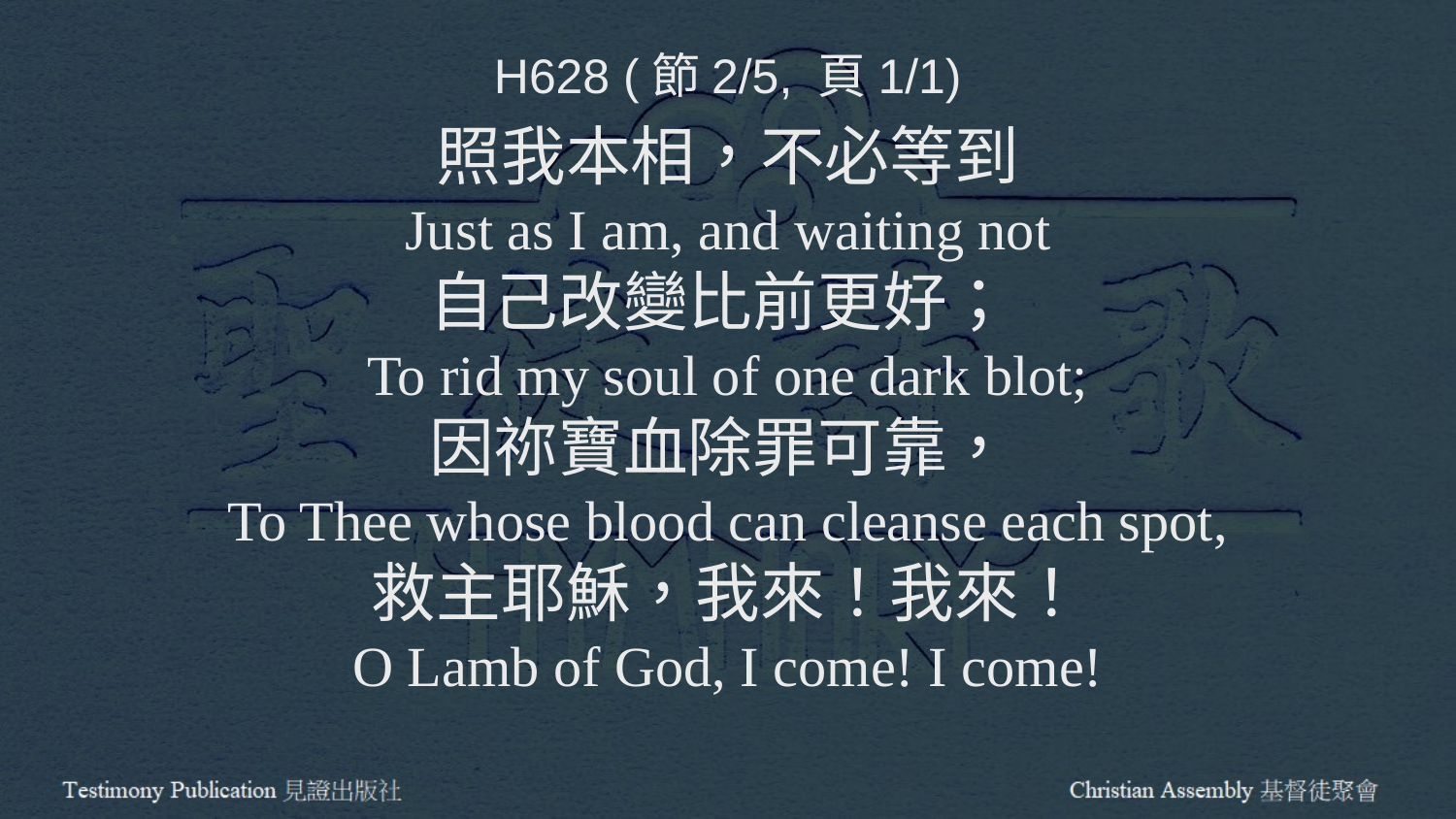

H628 (節2/5, 頁1/1)
照我本相，不必等到
Just as I am, and waiting not
自己改變比前更好；
To rid my soul of one dark blot;
因祢寶血除罪可靠，
To Thee whose blood can cleanse each spot,
救主耶穌，我來！我來！
O Lamb of God, I come! I come!